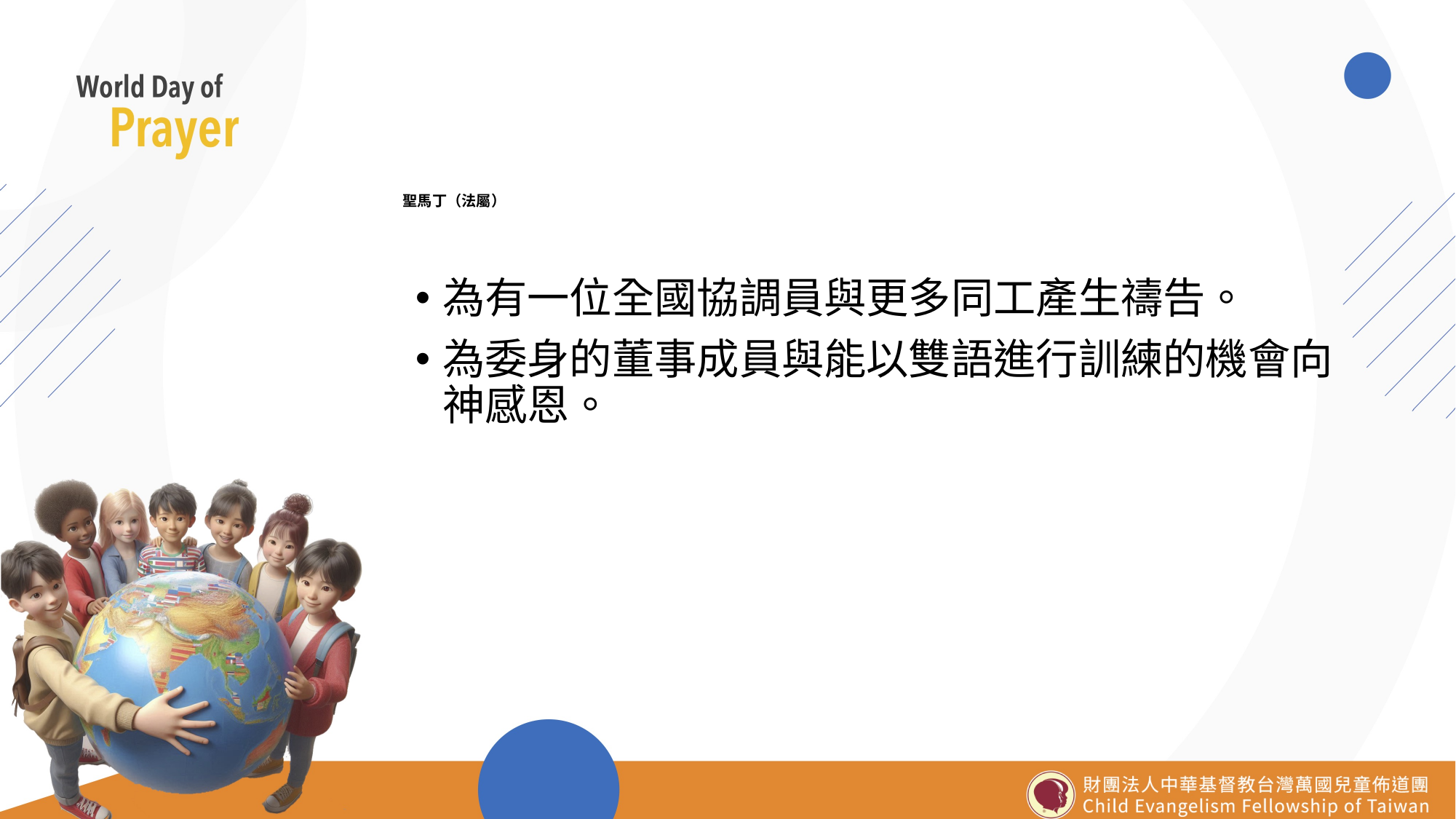

# 聖馬丁（法屬）
為有一位全國協調員與更多同工產生禱告。
為委身的董事成員與能以雙語進行訓練的機會向 神感恩。